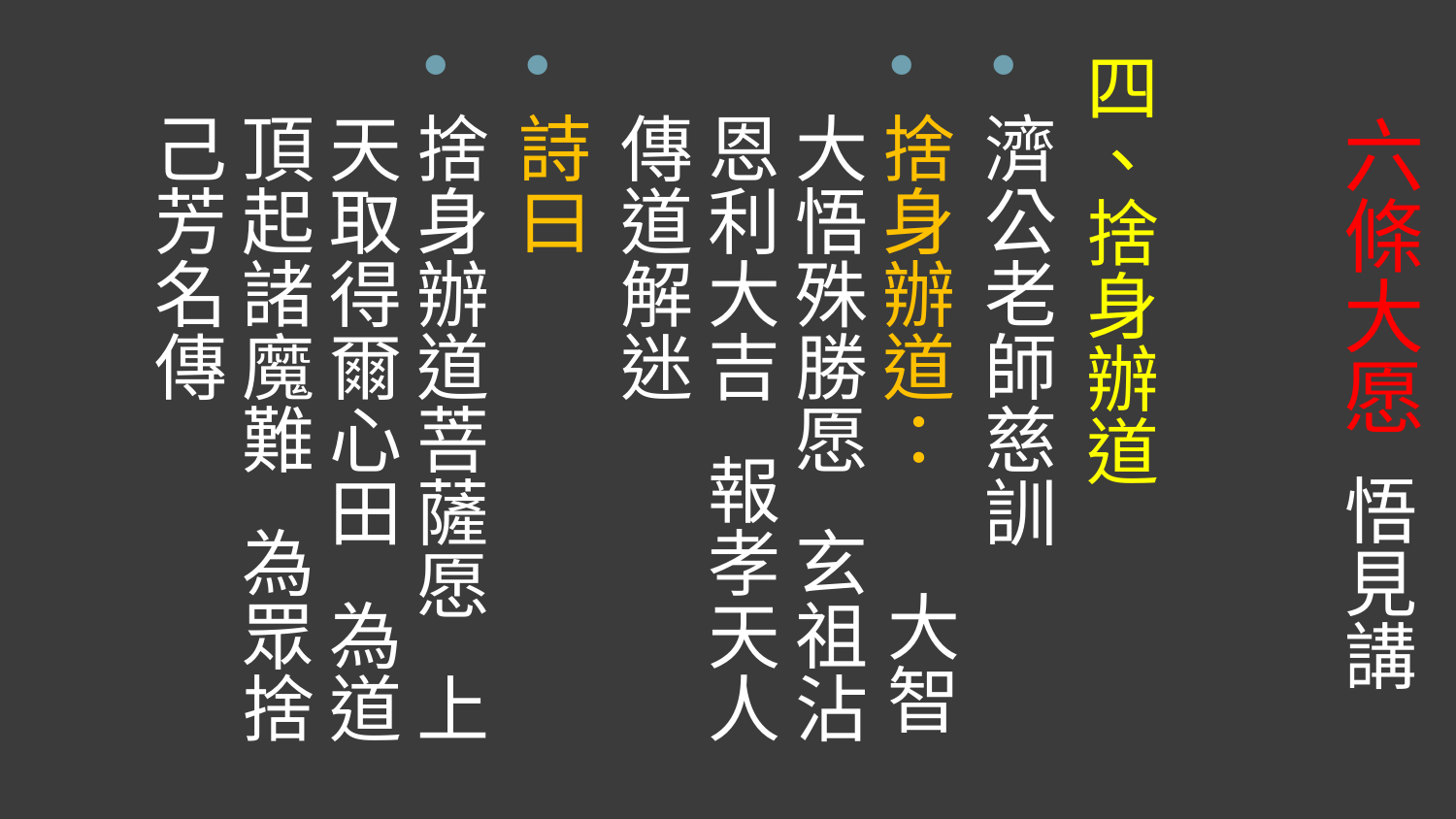

# 六條大愿  悟見講
四、捨身辦道
濟公老師慈訓
捨身辦道：       大智大悟殊勝愿   玄祖沾恩利大吉   報孝天人傳道解迷
詩曰
捨身辦道菩薩愿   上天取得爾心田   為道頂起諸魔難   為眾捨己芳名傳